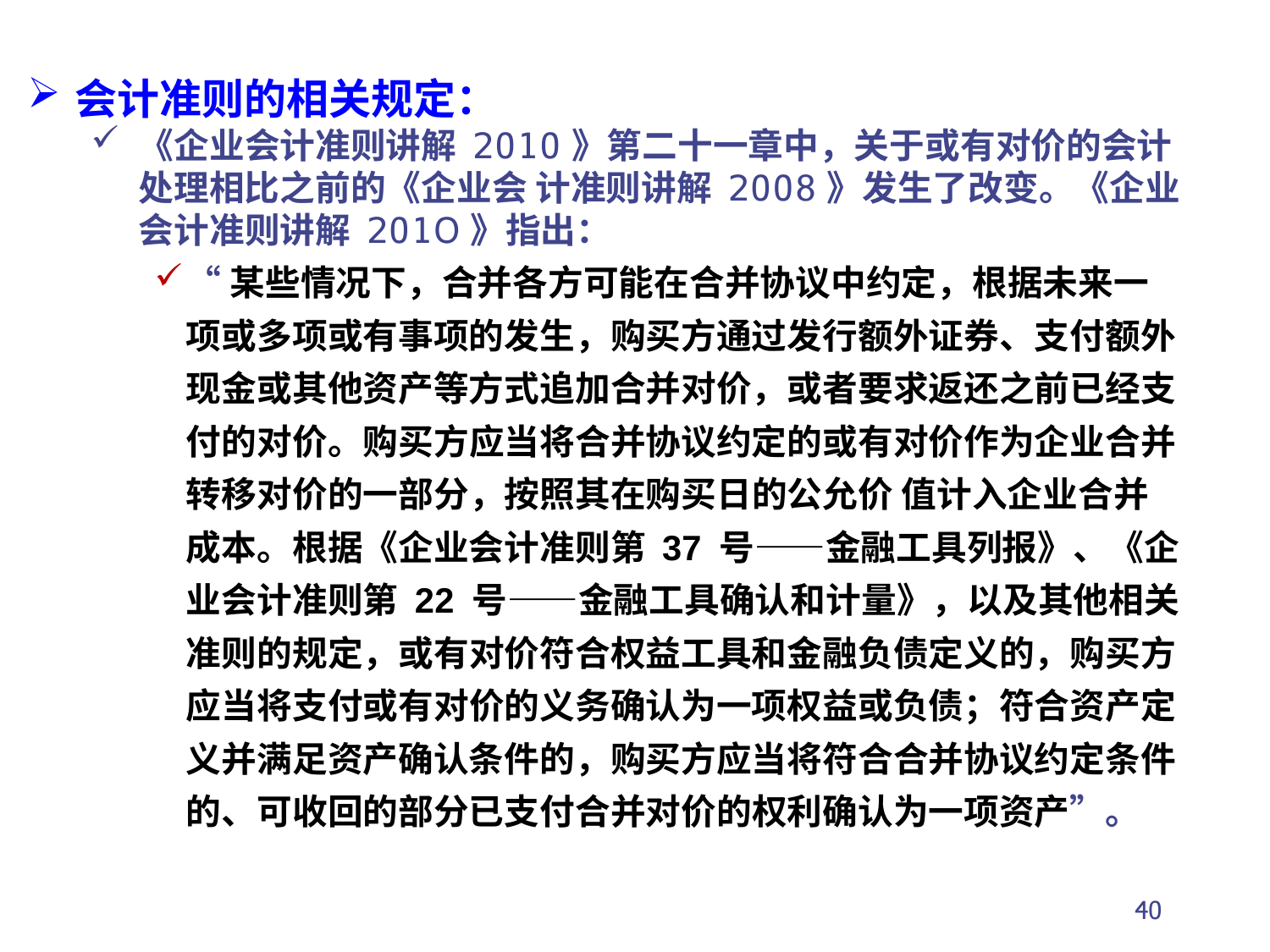

会计准则的相关规定：
《企业会计准则讲解 2010》第二十一章中，关于或有对价的会计处理相比之前的《企业会 计准则讲解 2008》发生了改变。《企业会计准则讲解 201O》指出：
“某些情况下，合并各方可能在合并协议中约定，根据未来一项或多项或有事项的发生，购买方通过发行额外证券、支付额外现金或其他资产等方式追加合并对价，或者要求返还之前已经支付的对价。购买方应当将合并协议约定的或有对价作为企业合并转移对价的一部分，按照其在购买日的公允价 值计入企业合并成本。根据《企业会计准则第 37 号——金融工具列报》、《企业会计准则第 22 号——金融工具确认和计量》，以及其他相关准则的规定，或有对价符合权益工具和金融负债定义的，购买方应当将支付或有对价的义务确认为一项权益或负债；符合资产定义并满足资产确认条件的，购买方应当将符合合并协议约定条件的、可收回的部分已支付合并对价的权利确认为一项资产”。
40